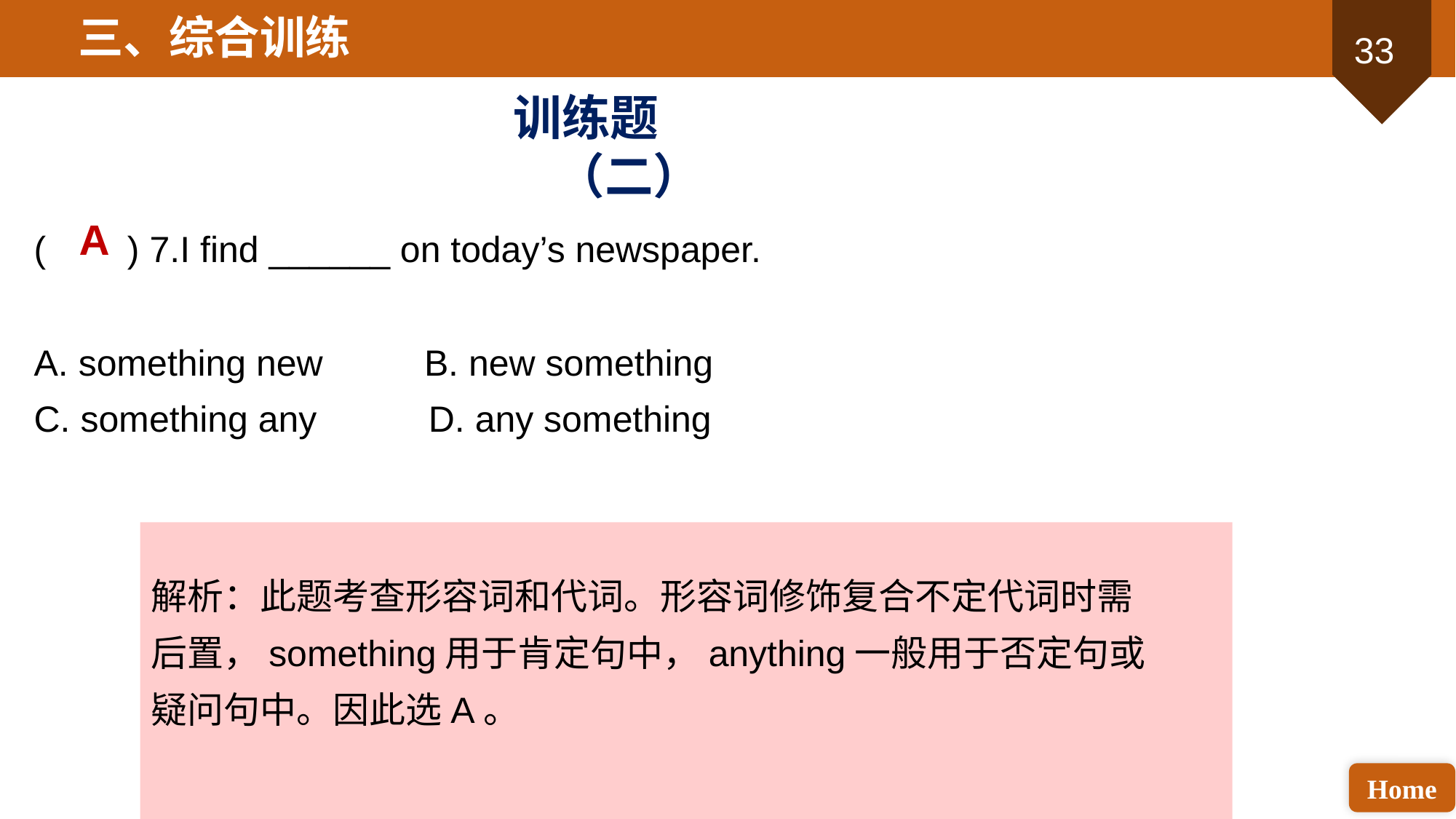

三、综合训练
训练题（二）
A
(        ) 7.I find ______ on today’s newspaper.

A. something new          B. new something
C. something any           D. any something

解析：此题考查形容词和代词。形容词修饰复合不定代词时需后置，something用于肯定句中，anything一般用于否定句或疑问句中。因此选A。